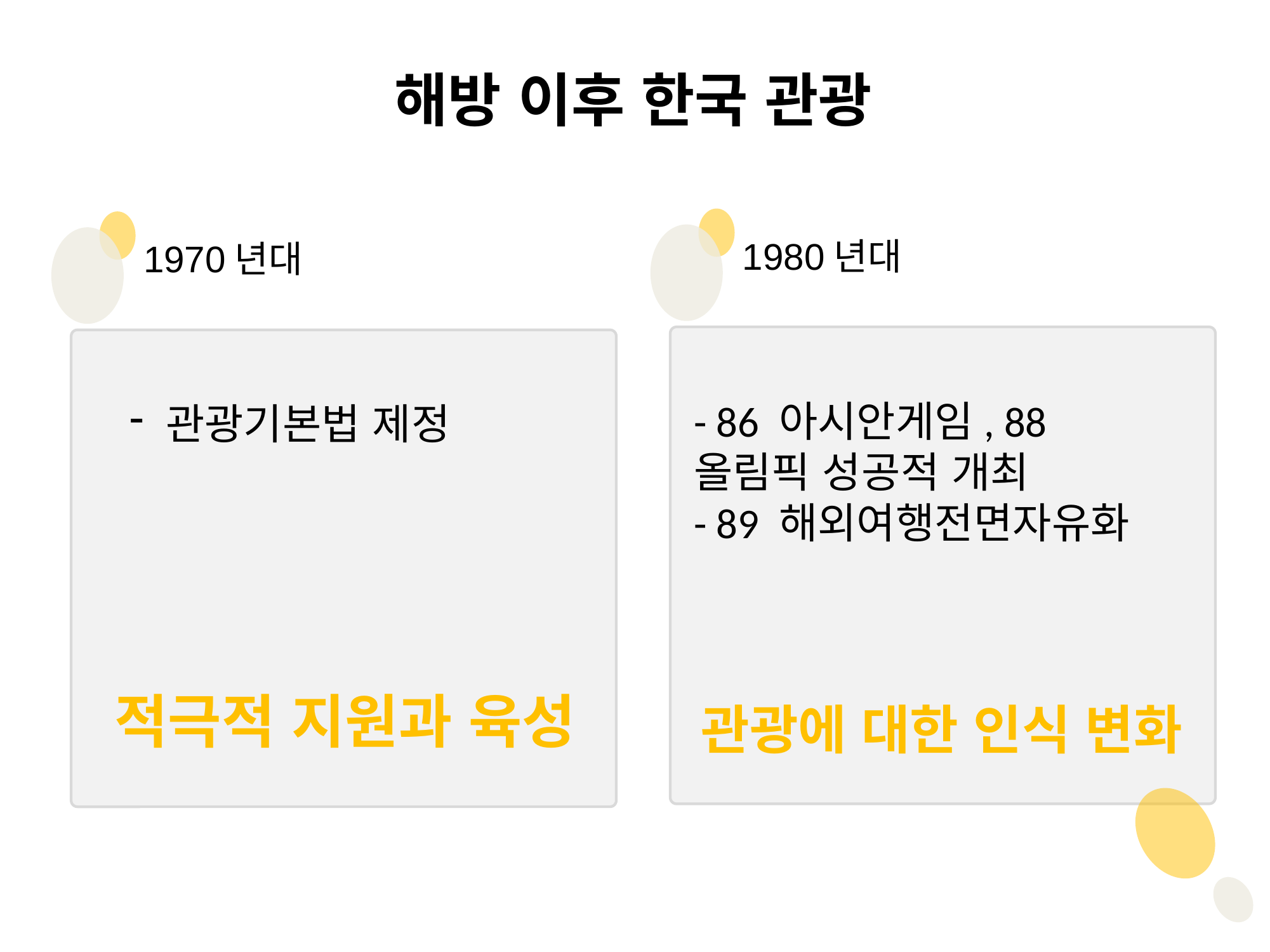

해방 이후 한국 관광

1980년대
1970년대

- 86 아시안게임, 88 올림픽 성공적 개최
- 89 해외여행전면자유화
 관광기본법 제정
적극적 지원과 육성
관광에 대한 인식 변화